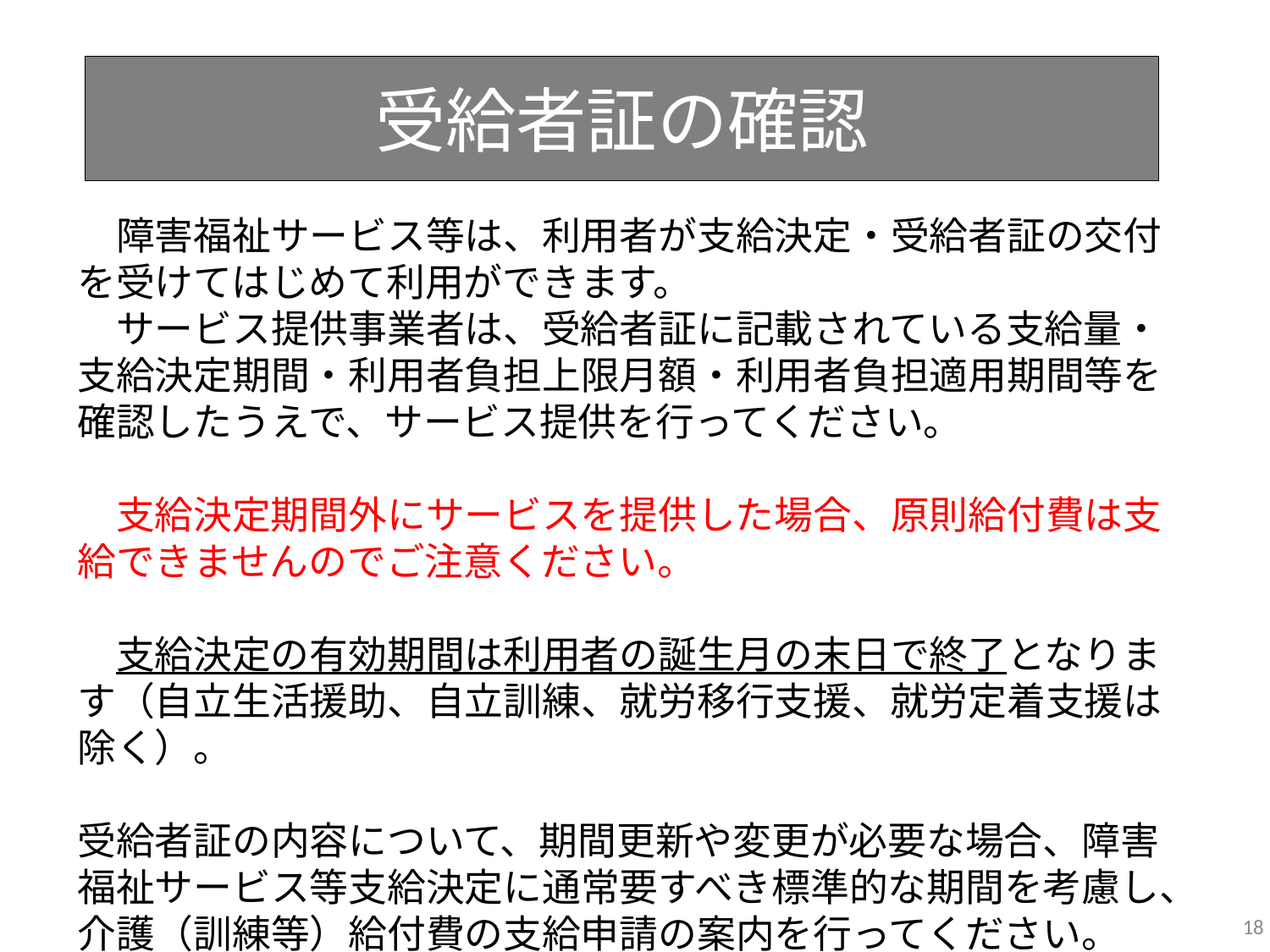

受給者証の確認
　障害福祉サービス等は、利用者が支給決定・受給者証の交付を受けてはじめて利用ができます。
　サービス提供事業者は、受給者証に記載されている支給量・支給決定期間・利用者負担上限月額・利用者負担適用期間等を確認したうえで、サービス提供を行ってください。

　支給決定期間外にサービスを提供した場合、原則給付費は支給できませんのでご注意ください。

　支給決定の有効期間は利用者の誕生月の末日で終了となります（自立生活援助、自立訓練、就労移行支援、就労定着支援は除く）。

受給者証の内容について、期間更新や変更が必要な場合、障害福祉サービス等支給決定に通常要すべき標準的な期間を考慮し、介護（訓練等）給付費の支給申請の案内を行ってください。
18